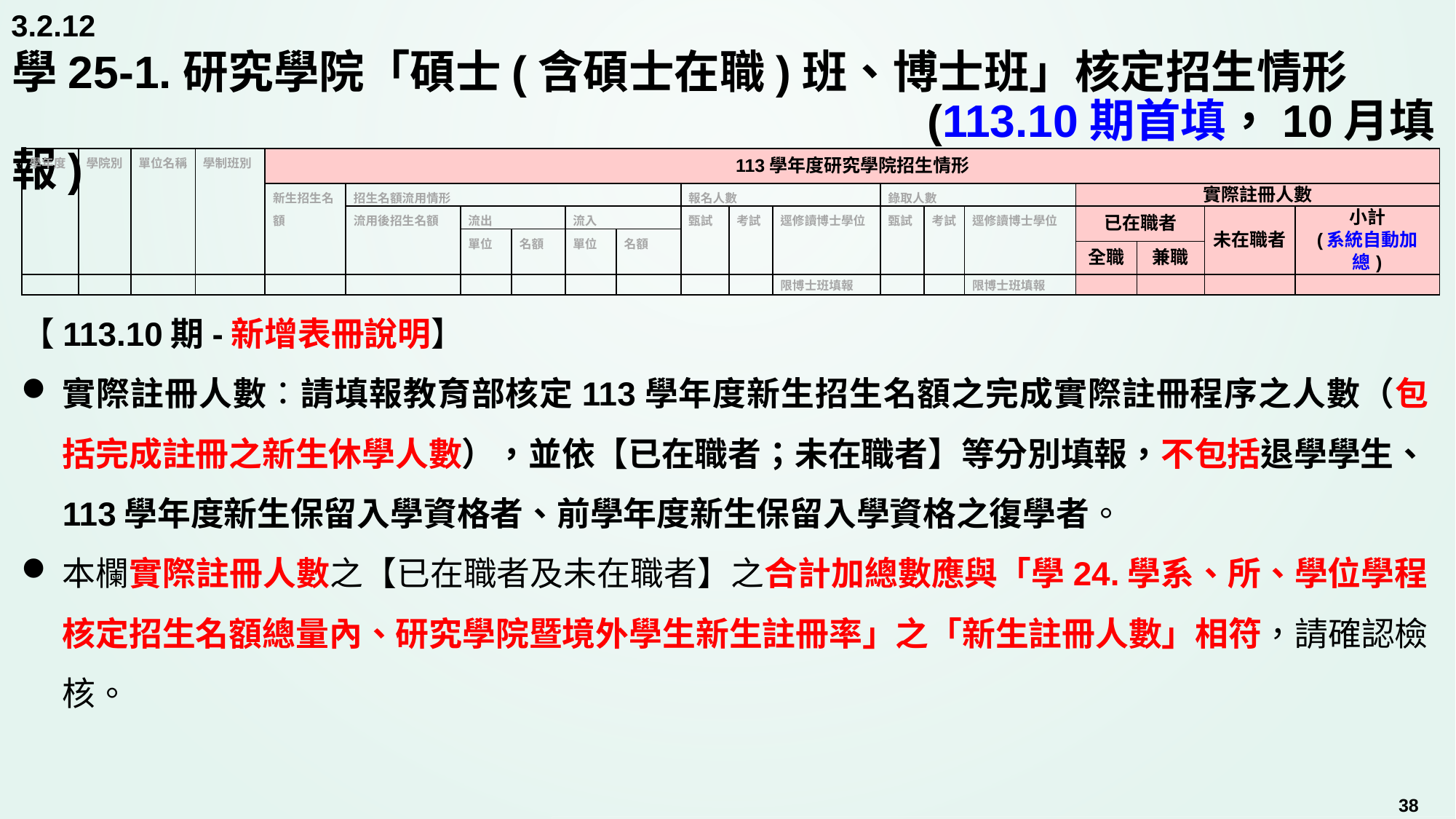

3.2.12
# 學25-1.研究學院「碩士(含碩士在職)班、博士班」核定招生情形 (113.10期首填，10月填報)
| 學年度 | 學院別 | 單位名稱 | 學制班別 | 113學年度研究學院招生情形 |  |  |  |  |  |  |  |  |  |  |  |  |  |  |  |
| --- | --- | --- | --- | --- | --- | --- | --- | --- | --- | --- | --- | --- | --- | --- | --- | --- | --- | --- | --- |
|  |  |  |  | 新生招生名額 | 招生名額流用情形 |  |  |  |  | 報名人數 |  |  | 錄取人數 |  |  | 實際註冊人數 |  |  |  |
|  |  |  |  |  | 流用後招生名額 | 流出 |  | 流入 |  | 甄試 | 考試 | 逕修讀博士學位 | 甄試 | 考試 | 逕修讀博士學位 | 已在職者 |  | 未在職者 | 小計 (系統自動加總) |
|  |  |  |  |  |  | 單位 | 名額 | 單位 | 名額 |  |  |  |  |  |  |  |  |  |  |
|  |  |  |  |  |  |  |  |  |  |  |  |  |  |  |  | 全職 | 兼職 |  |  |
|  |  |  |  |  |  |  |  |  |  |  |  | 限博士班填報 |  |  | 限博士班填報 |  |  |  |  |
【113.10期-新增表冊說明】
實際註冊人數：請填報教育部核定113學年度新生招生名額之完成實際註冊程序之人數（包括完成註冊之新生休學人數），並依【已在職者；未在職者】等分別填報，不包括退學學生、113學年度新生保留入學資格者、前學年度新生保留入學資格之復學者。
本欄實際註冊人數之【已在職者及未在職者】之合計加總數應與「學24.學系、所、學位學程核定招生名額總量內、研究學院暨境外學生新生註冊率」之「新生註冊人數」相符，請確認檢核。